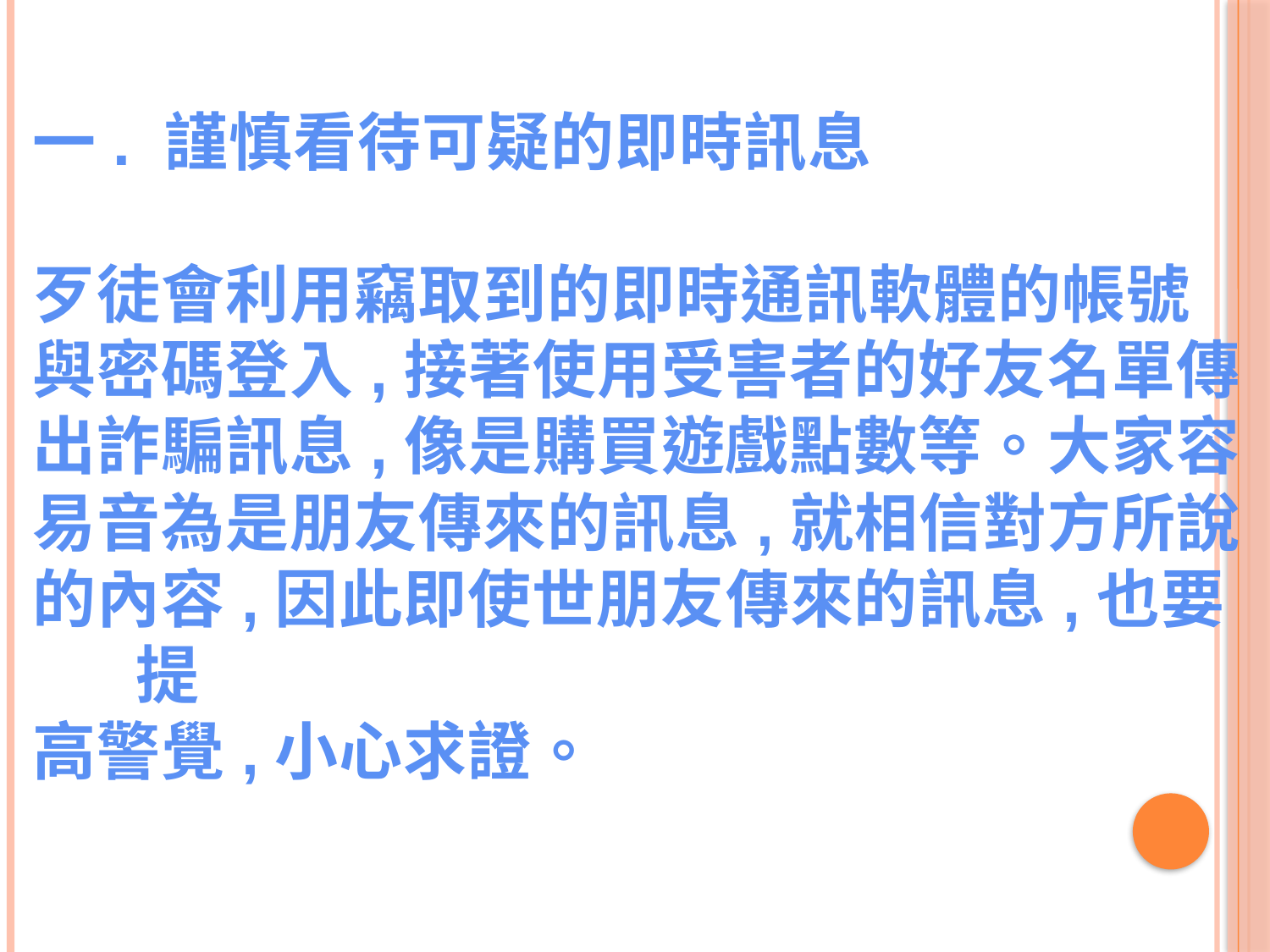

一. 謹慎看待可疑的即時訊息

歹徒會利用竊取到的即時通訊軟體的帳號
與密碼登入,接著使用受害者的好友名單傳
出詐騙訊息,像是購買遊戲點數等。大家容
易音為是朋友傳來的訊息,就相信對方所說
的內容,因此即使世朋友傳來的訊息,也要提
高警覺,小心求證。